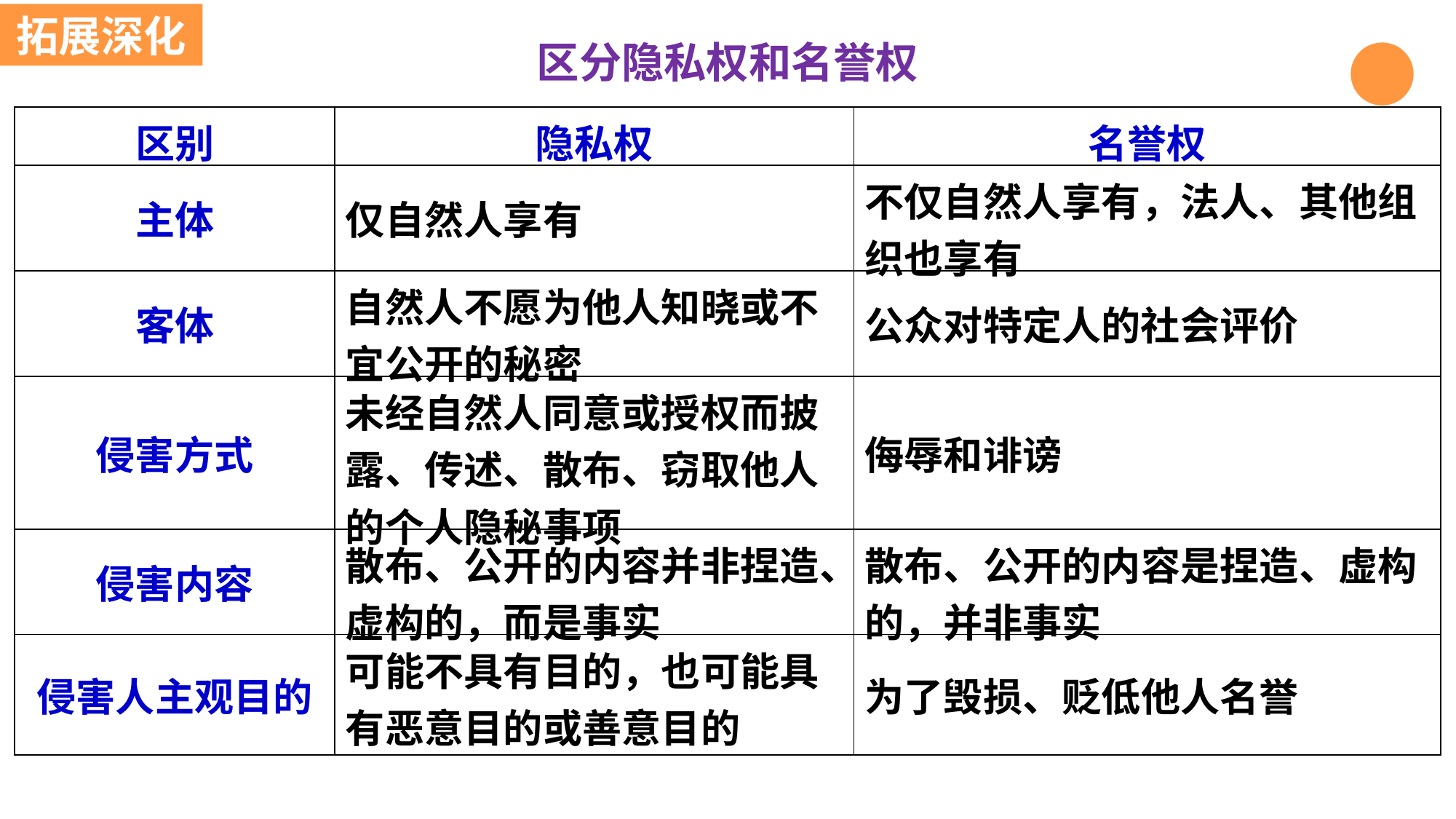

拓展深化
区分隐私权和名誉权

| 区别 | 隐私权 | 名誉权 |
| --- | --- | --- |
| 主体 | 仅自然人享有 | 不仅自然人享有，法人、其他组织也享有 |
| 客体 | 自然人不愿为他人知晓或不宜公开的秘密 | 公众对特定人的社会评价 |
| 侵害方式 | 未经自然人同意或授权而披露、传述、散布、窃取他人的个人隐秘事项 | 侮辱和诽谤 |
| 侵害内容 | 散布、公开的内容并非捏造、虚构的，而是事实 | 散布、公开的内容是捏造、虚构的，并非事实 |
| 侵害人主观目的 | 可能不具有目的，也可能具有恶意目的或善意目的 | 为了毁损、贬低他人名誉 |